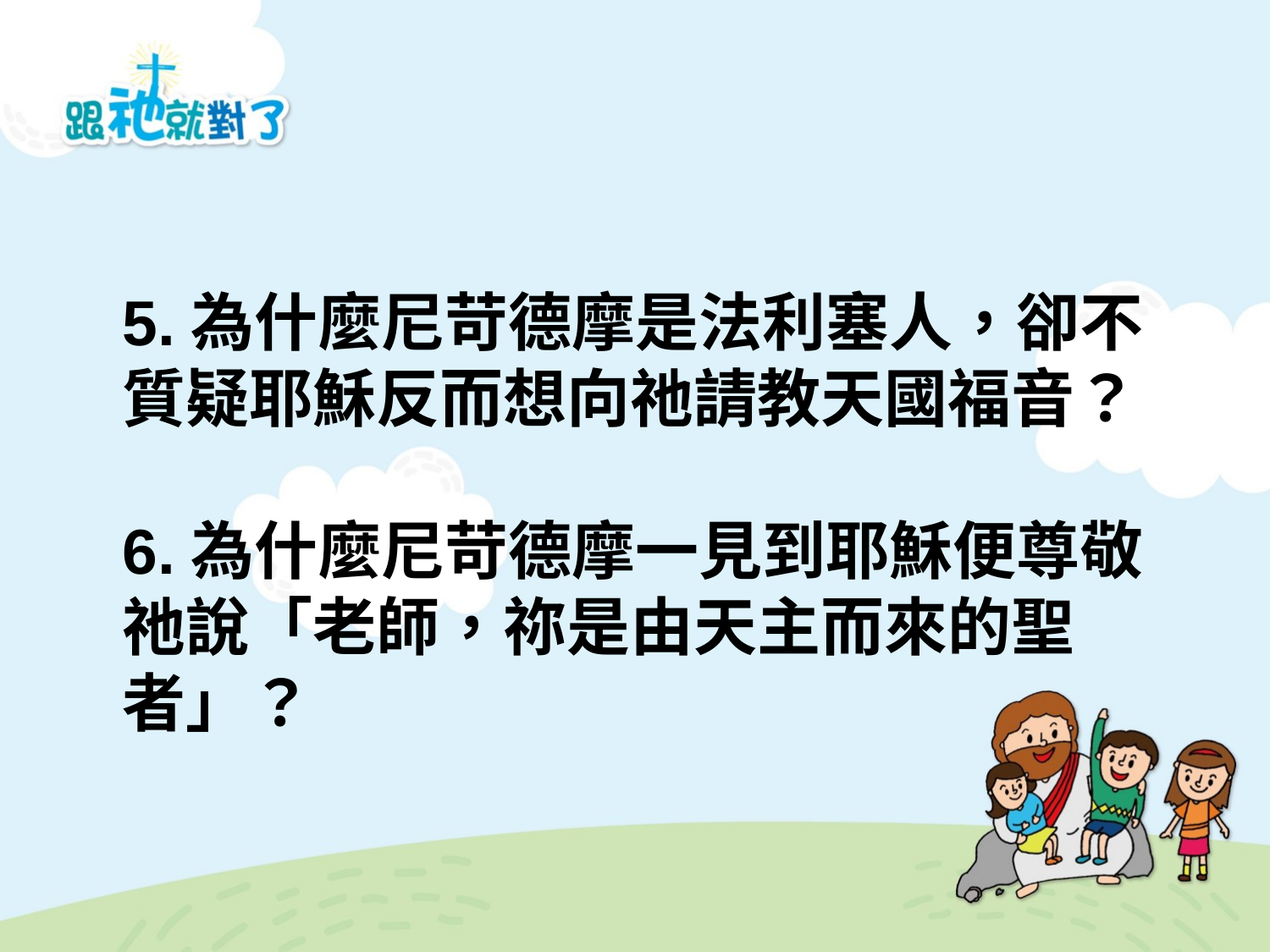

5.為什麼尼苛德摩是法利塞人，卻不質疑耶穌反而想向祂請教天國福音？

6.為什麼尼苛德摩一見到耶穌便尊敬祂說「老師，祢是由天主而來的聖者」？